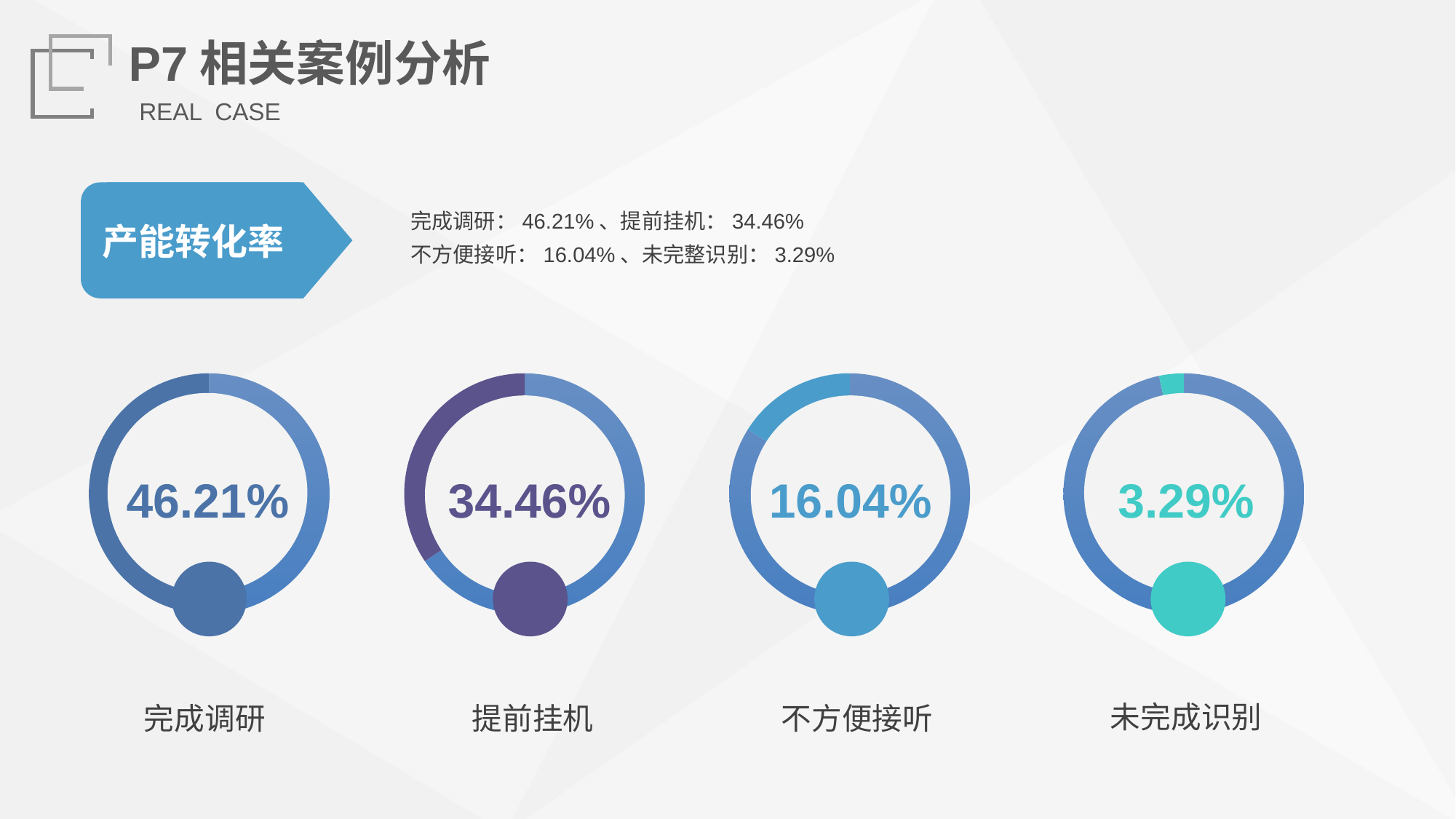

P7相关案例分析

REAL  CASE

产能转化率
完成调研：46.21%、提前挂机：34.46%
不方便接听：16.04%、未完整识别：3.29%

### Chart:

| Category | Region 1 |
|---|---|
| 2013 | 53.79 |
| 2014 | 46.21 |
46.21%

### Chart:

| Category | Region 1 |
|---|---|
| 2013 | 65.54 |
| 2014 | 34.46 |
34.46%

### Chart:

| Category | Region 1 |
|---|---|
| 2013 | 83.96 |
| 2014 | 16.04 |
16.04%

### Chart:

| Category | Region 1 |
|---|---|
| 2013 | 96.71 |
| 2014 | 3.29 |
3.29%

未完成识别
完成调研
提前挂机
不方便接听